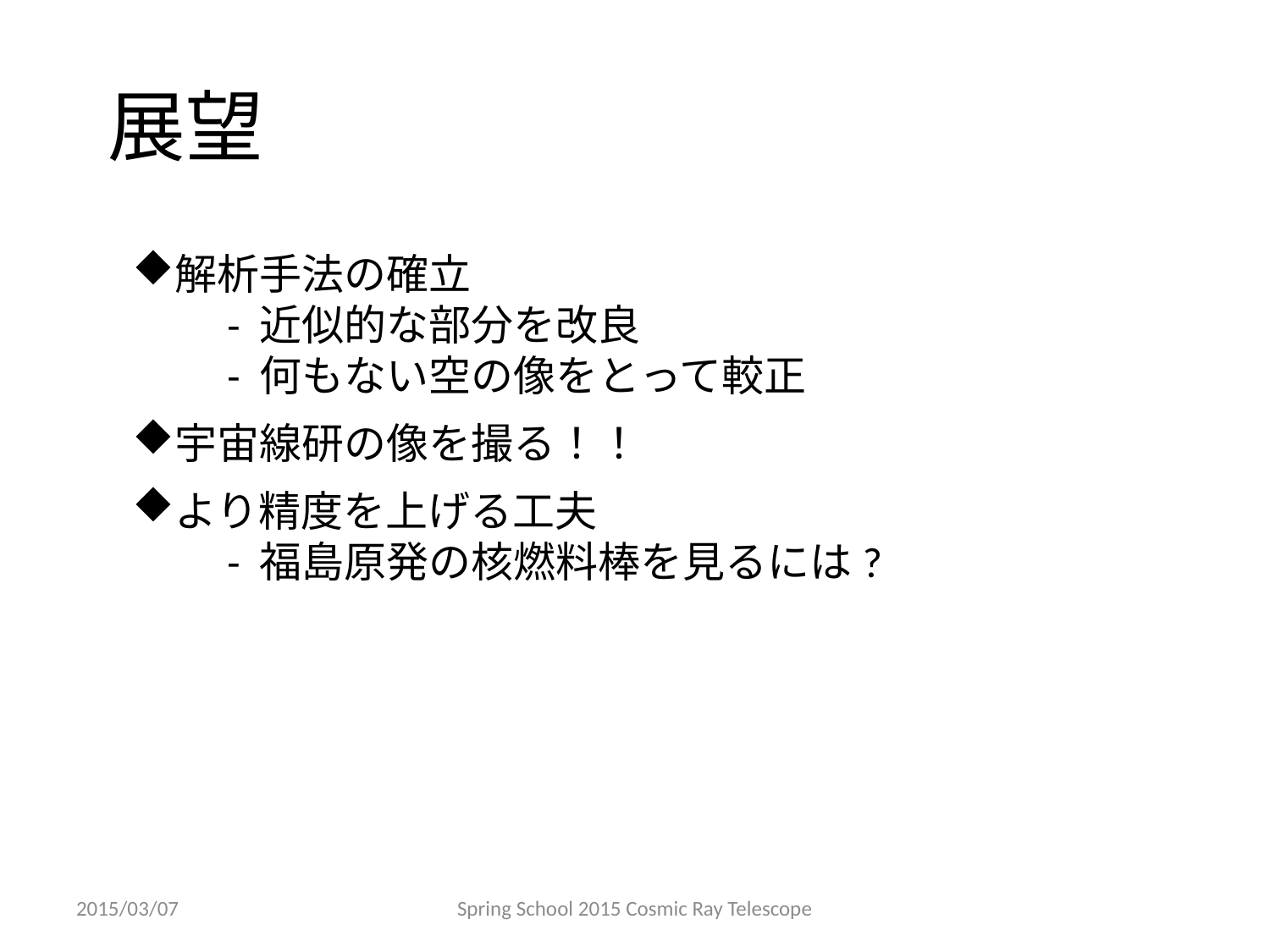

# 展望
解析手法の確立
　　- 近似的な部分を改良
　　- 何もない空の像をとって較正

宇宙線研の像を撮る！！

より精度を上げる工夫
　　- 福島原発の核燃料棒を見るには?
2015/03/07
Spring School 2015 Cosmic Ray Telescope